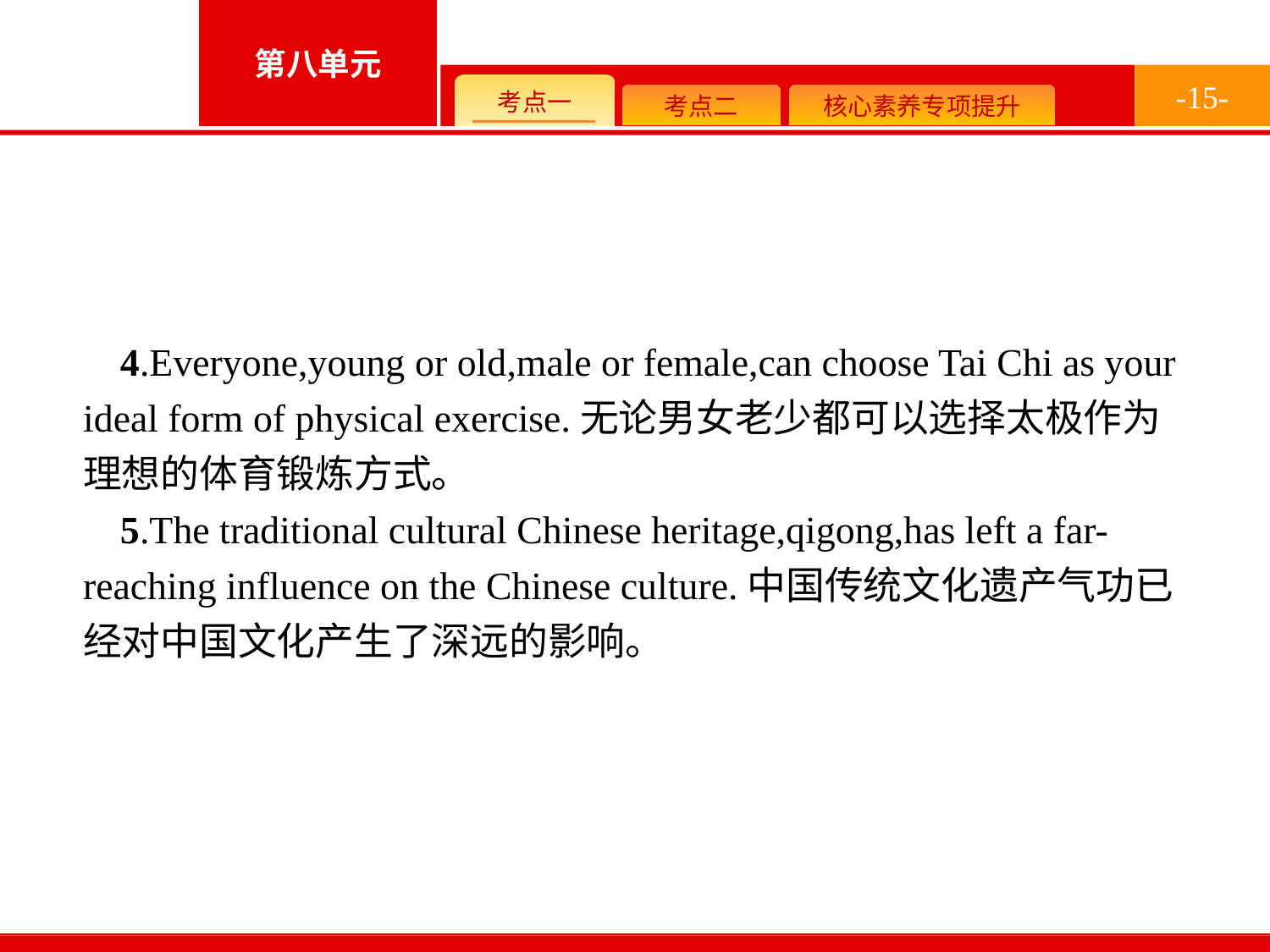

-15-
4.Everyone,young or old,male or female,can choose Tai Chi as your ideal form of physical exercise.无论男女老少都可以选择太极作为理想的体育锻炼方式。
5.The traditional cultural Chinese heritage,qigong,has left a far-reaching influence on the Chinese culture.中国传统文化遗产气功已经对中国文化产生了深远的影响。